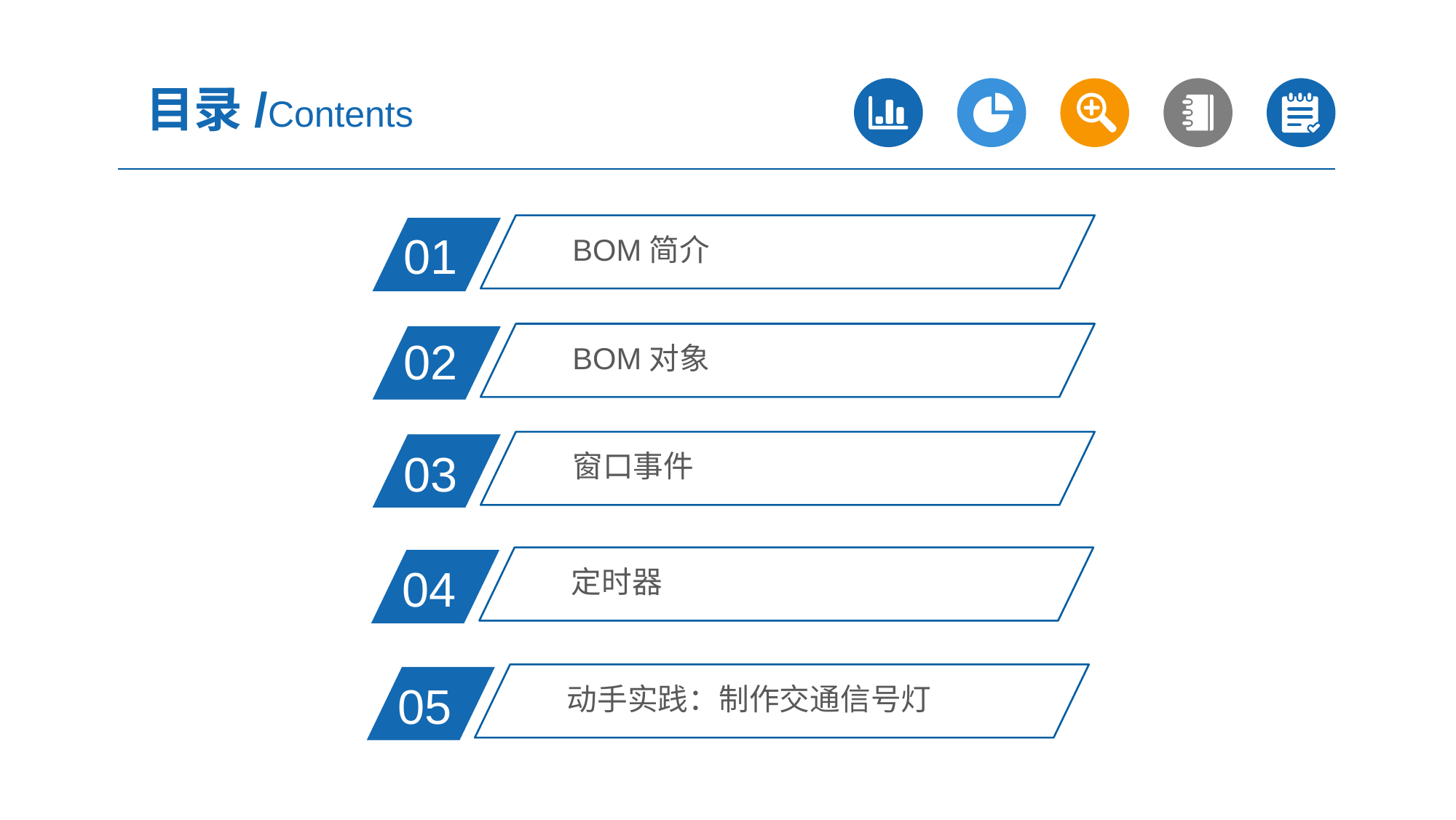

目录/Contents

BOM简介

01

BOM对象
02

窗口事件

03

定时器

04

动手实践：制作交通信号灯

05